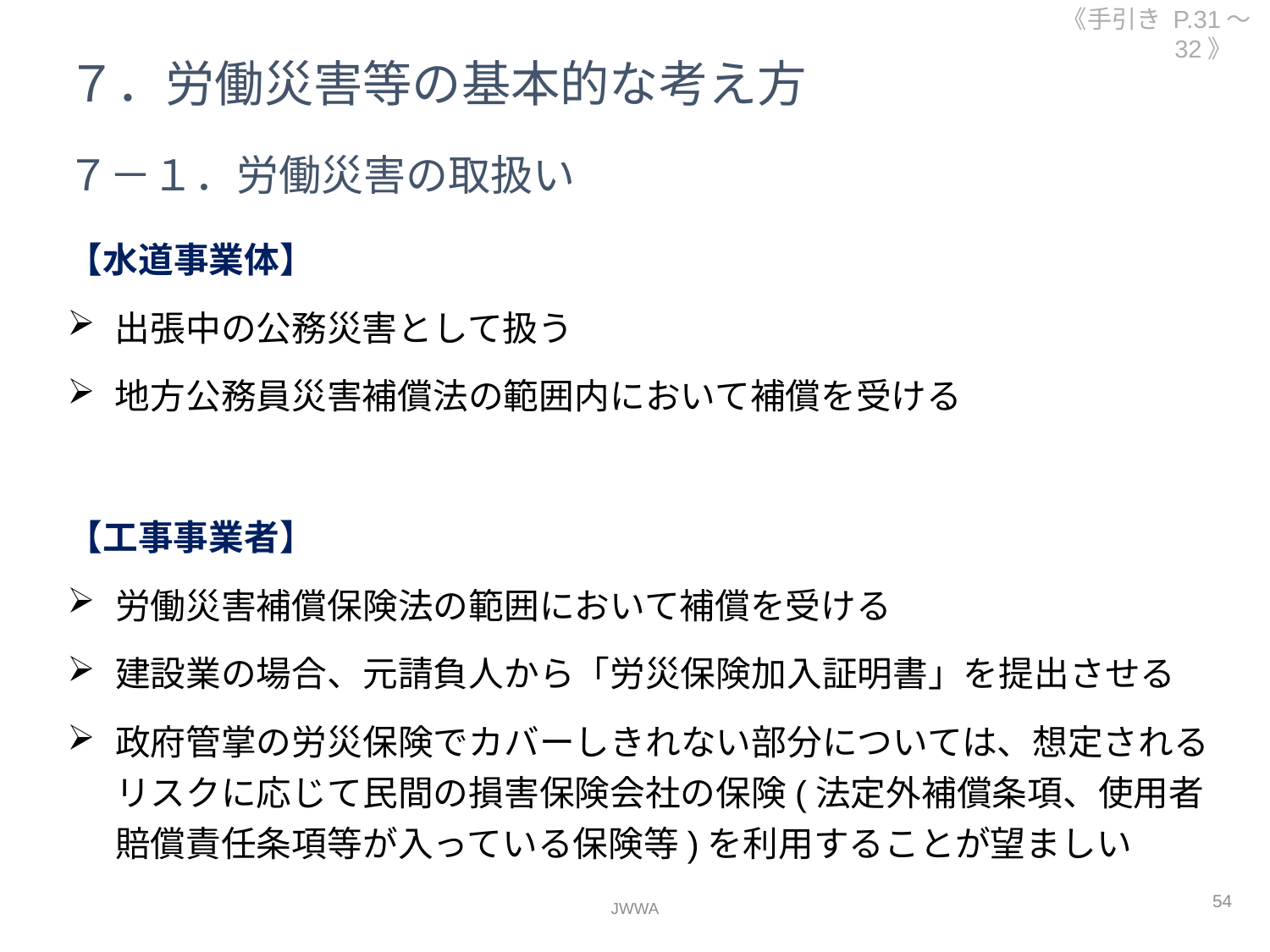

《手引き P.31～32》
７．労働災害等の基本的な考え方
７－１．労働災害の取扱い
【水道事業体】
出張中の公務災害として扱う
地方公務員災害補償法の範囲内において補償を受ける
【工事事業者】
労働災害補償保険法の範囲において補償を受ける
建設業の場合、元請負人から「労災保険加入証明書」を提出させる
政府管掌の労災保険でカバーしきれない部分については、想定されるリスクに応じて民間の損害保険会社の保険(法定外補償条項、使用者賠償責任条項等が入っている保険等)を利用することが望ましい
54
JWWA